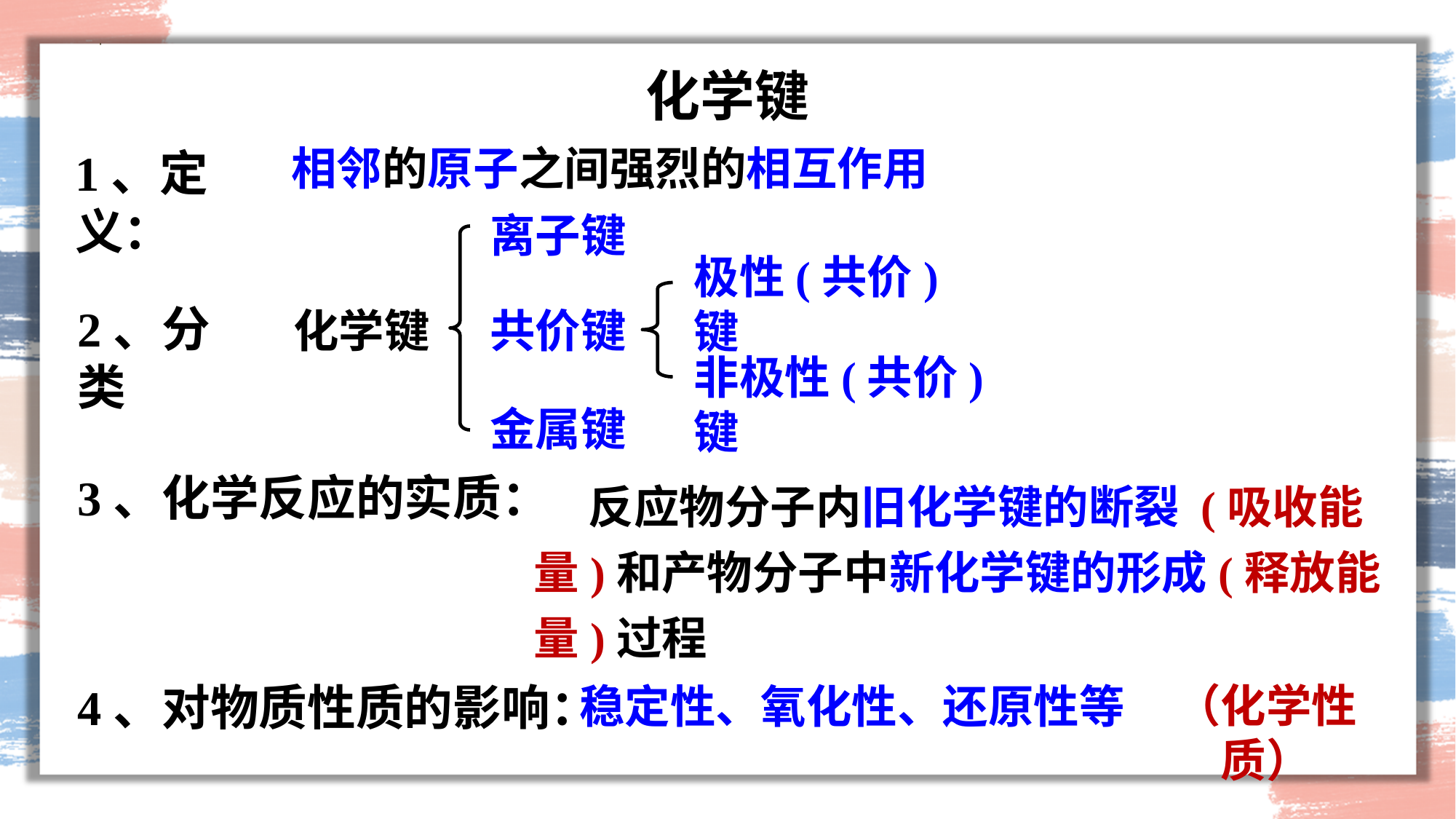

化学键
相邻的原子之间强烈的相互作用
1、定义：
离子键

极性(共价)键

2、分类
化学键
共价键
非极性(共价)键
金属键
3、化学反应的实质：
反应物分子内旧化学键的断裂 (吸收能量)和产物分子中新化学键的形成(释放能量)过程
4、对物质性质的影响：
（化学性质）
稳定性、氧化性、还原性等